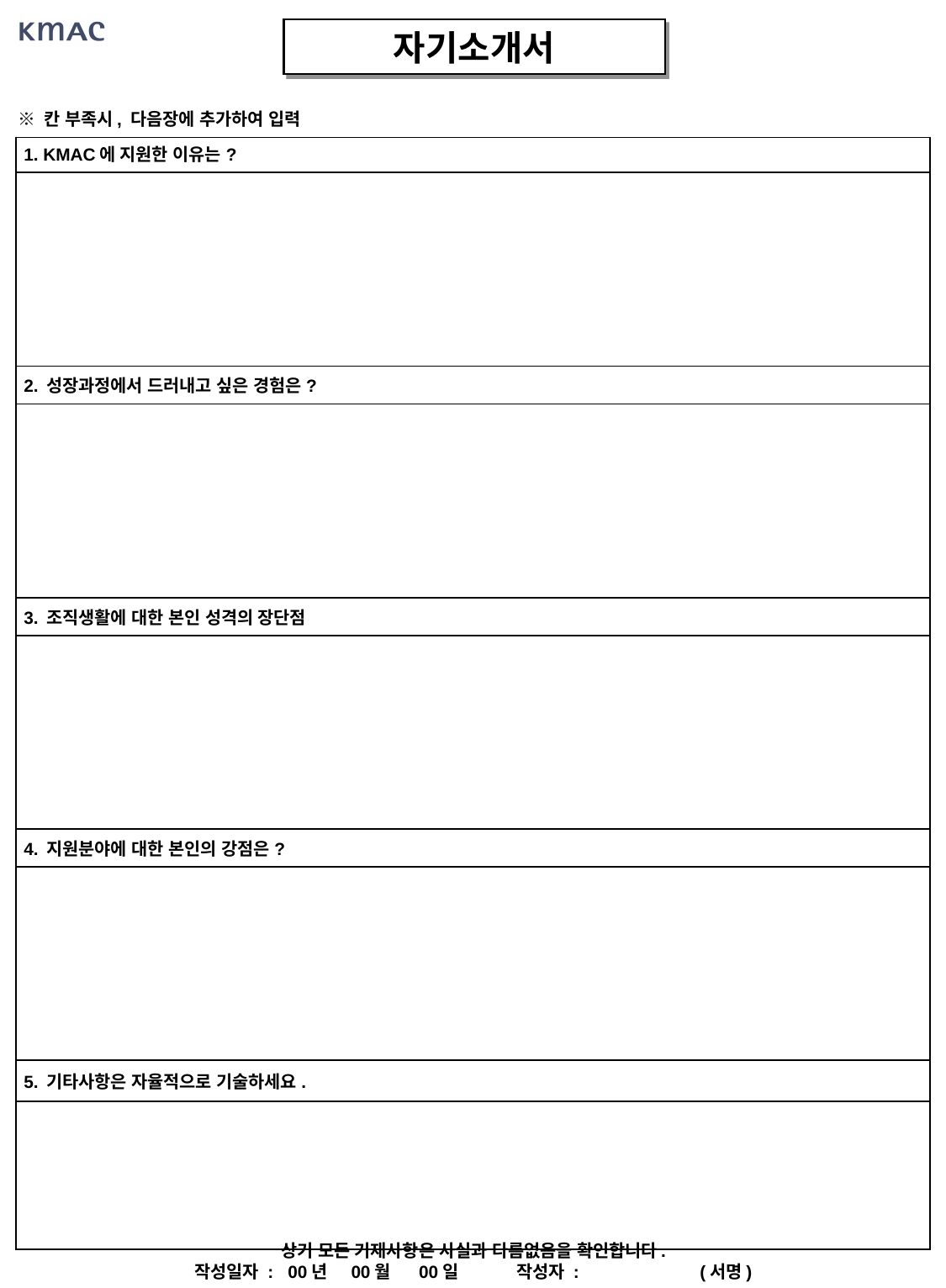

자기소개서
※ 칸 부족시, 다음장에 추가하여 입력
| 1. KMAC에 지원한 이유는? |
| --- |
|  |
| 2. 성장과정에서 드러내고 싶은 경험은? |
|  |
| 3. 조직생활에 대한 본인 성격의 장단점 |
|  |
| 4. 지원분야에 대한 본인의 강점은? |
|  |
| 5. 기타사항은 자율적으로 기술하세요. |
|  |
상기 모든 기재사항은 사실과 다름없음을 확인합니다.
작성일자 :   00년    00월     00일            작성자 :                         (서명)